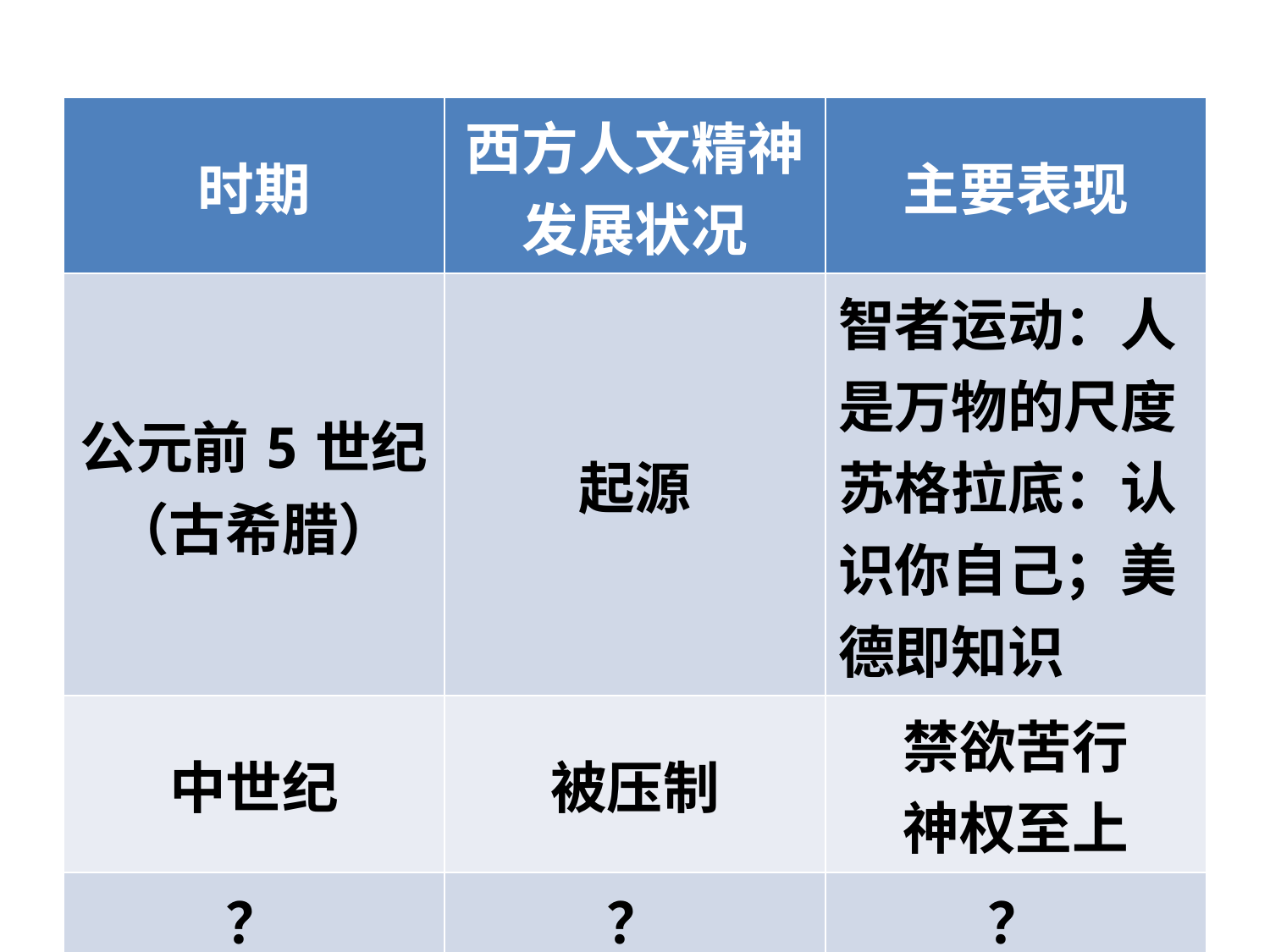

| 时期 | 西方人文精神 发展状况 | 主要表现 |
| --- | --- | --- |
| 公元前5世纪 （古希腊） | 起源 | 智者运动：人是万物的尺度 苏格拉底：认识你自己；美德即知识 |
| 中世纪 | 被压制 | 禁欲苦行 神权至上 |
| ？ | ？ | ？ |